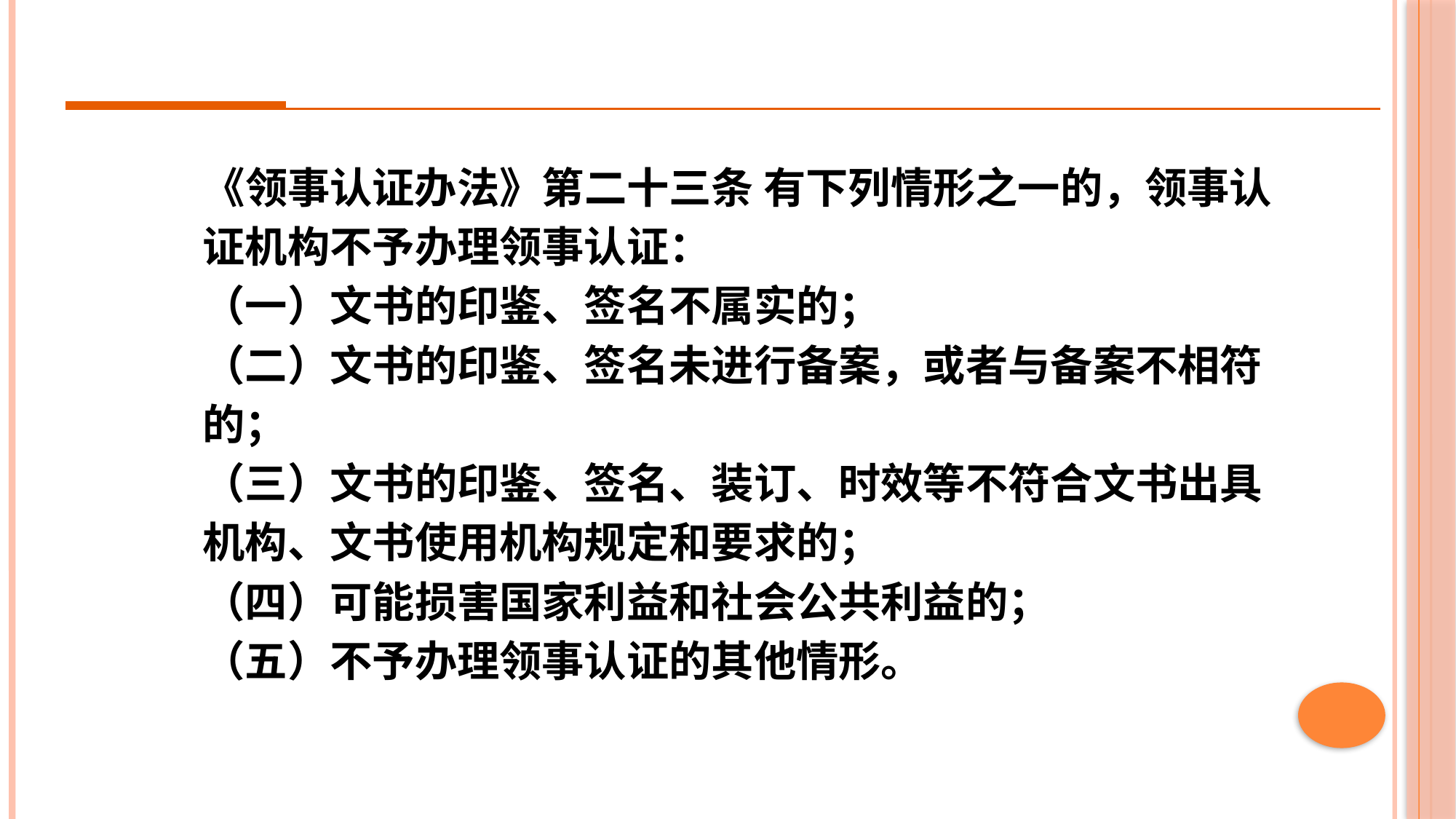

《领事认证办法》第二十三条 有下列情形之一的，领事认证机构不予办理领事认证：
（一）文书的印鉴、签名不属实的；
（二）文书的印鉴、签名未进行备案，或者与备案不相符的；
（三）文书的印鉴、签名、装订、时效等不符合文书出具机构、文书使用机构规定和要求的；
（四）可能损害国家利益和社会公共利益的；
（五）不予办理领事认证的其他情形。